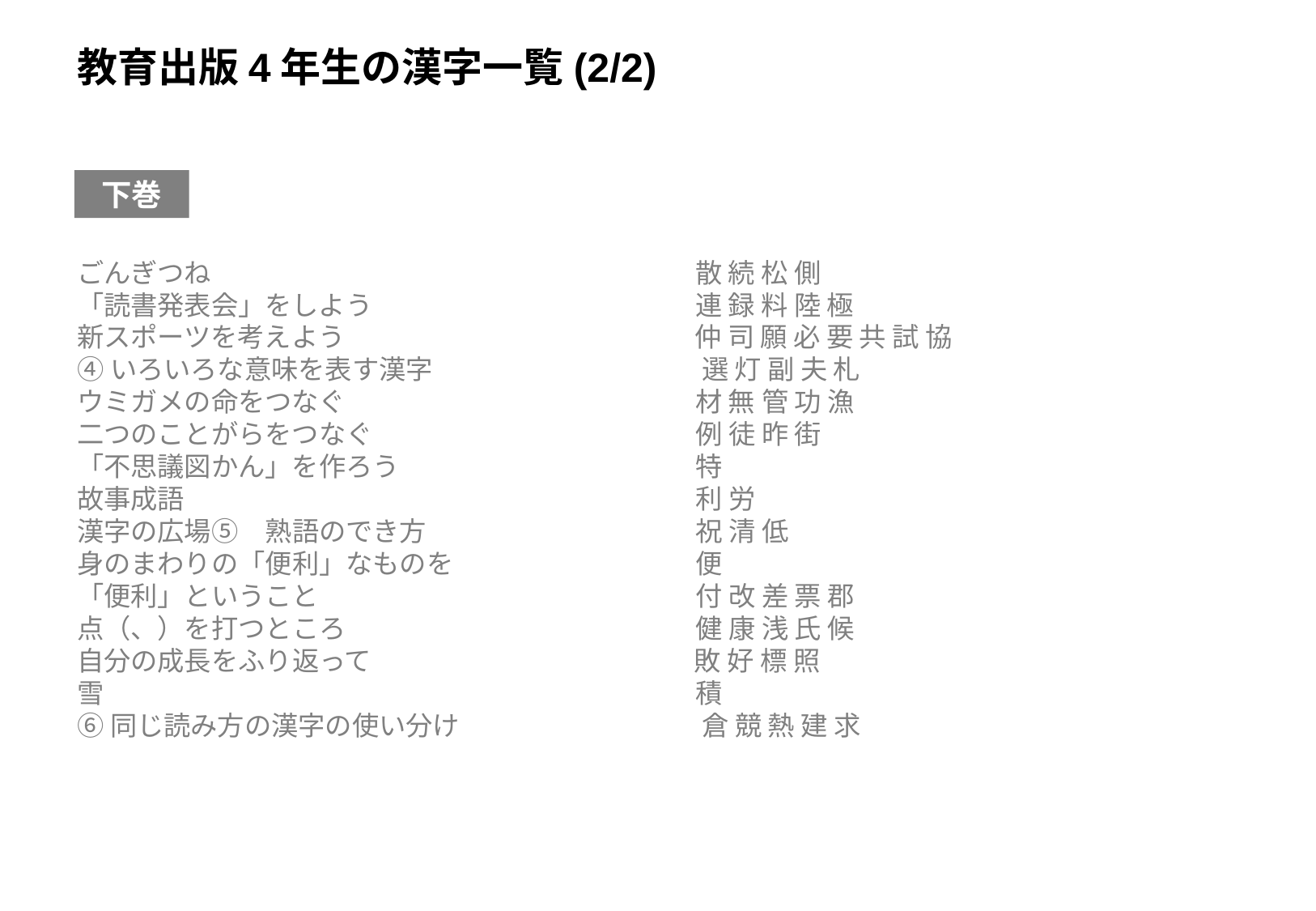

教育出版4年生の漢字一覧(2/2)
下巻

ごんぎつね　　　　　　　　　　　　　　　　　　散 続 松 側
「読書発表会」をしよう　　　　　　　　　　　　連 録 料 陸 極
新スポーツを考えよう　　　　　　　　　　　　　仲 司 願 必 要 共 試 協
④いろいろな意味を表す漢字　　　　　　　　　　選 灯 副 夫 札
ウミガメの命をつなぐ　　　　　　　　　　　　　材 無 管 功 漁
二つのことがらをつなぐ　　　　　　　　　　　　例 徒 昨 街
「不思議図かん」を作ろう　　　　　　　　　　　特
故事成語　　　　　　　　　　　　　　　　　　　利 労
漢字の広場⑤　熟語のでき方　　　　　　　　　　祝 清 低
身のまわりの「便利」なものを　　　　　　　　　便
「便利」ということ　　　　　　　　　　　　　　付 改 差 票 郡
点（、）を打つところ　　　　　　　　　　　　　健 康 浅 氏 候
自分の成長をふり返って　　　　　　　　　　　　敗 好 標 照
雪　　　　　　　　　　　　　　　　　　　　　　積
⑥同じ読み方の漢字の使い分け　　　　　　　　　倉 競 熱 建 求